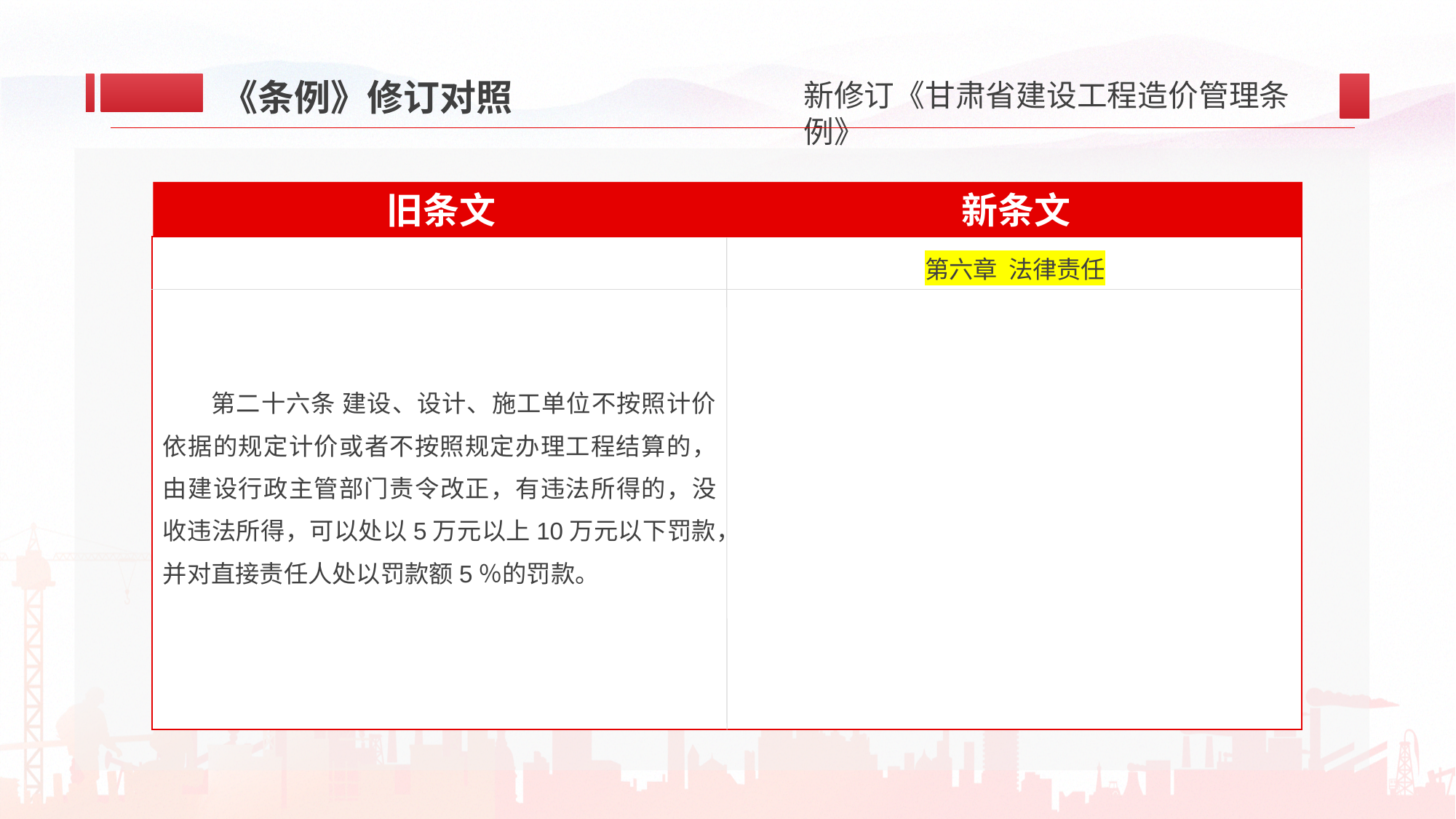

《条例》修订对照
新条文
旧条文

第六章  法律责任
第二十六条 建设、设计、施工单位不按照计价依据的规定计价或者不按照规定办理工程结算的，由建设行政主管部门责令改正，有违法所得的，没收违法所得，可以处以5万元以上10万元以下罚款，并对直接责任人处以罚款额5％的罚款。